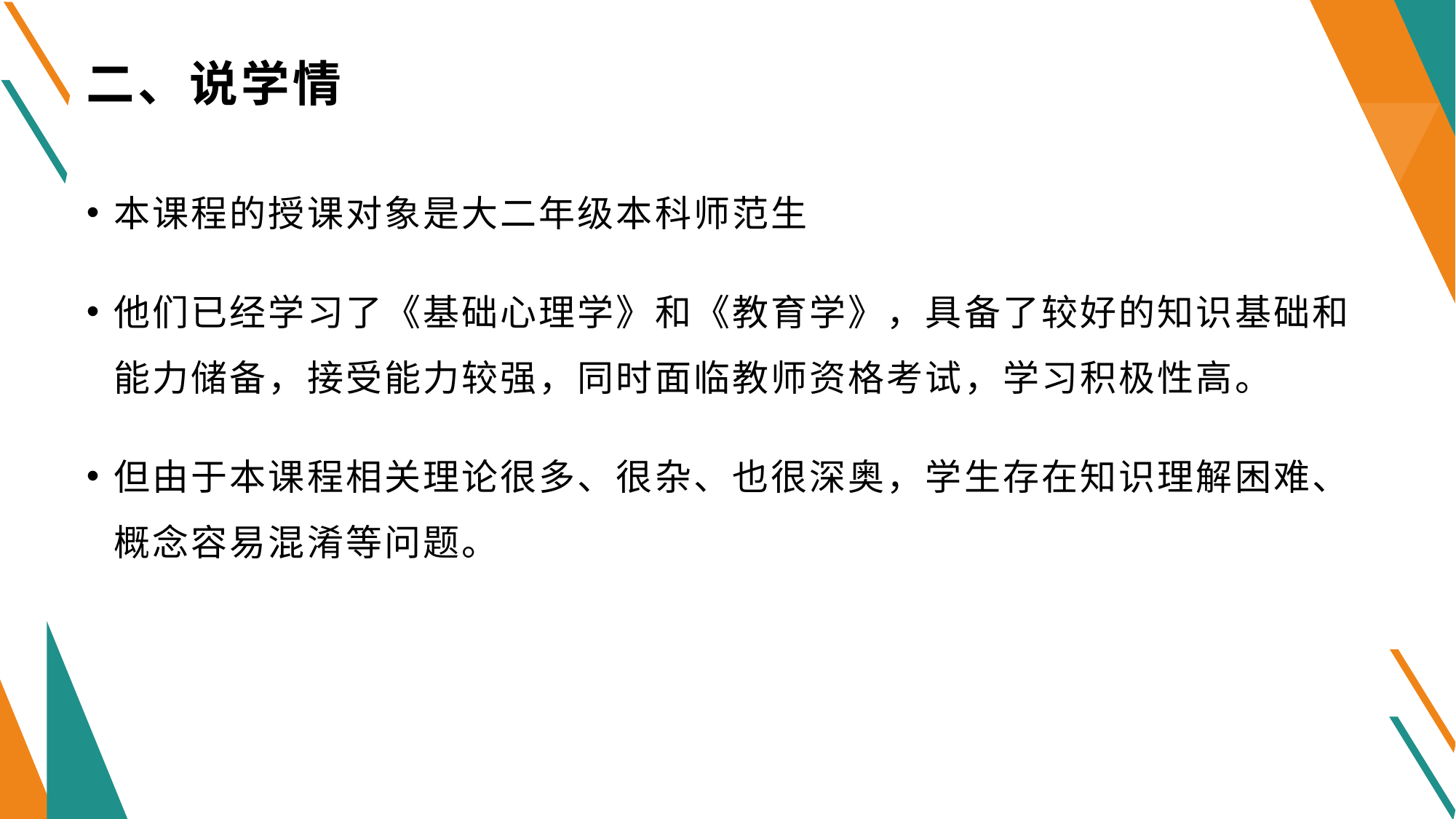

# 二、说学情
本课程的授课对象是大二年级本科师范生
他们已经学习了《基础心理学》和《教育学》，具备了较好的知识基础和能力储备，接受能力较强，同时面临教师资格考试，学习积极性高。
但由于本课程相关理论很多、很杂、也很深奥，学生存在知识理解困难、概念容易混淆等问题。